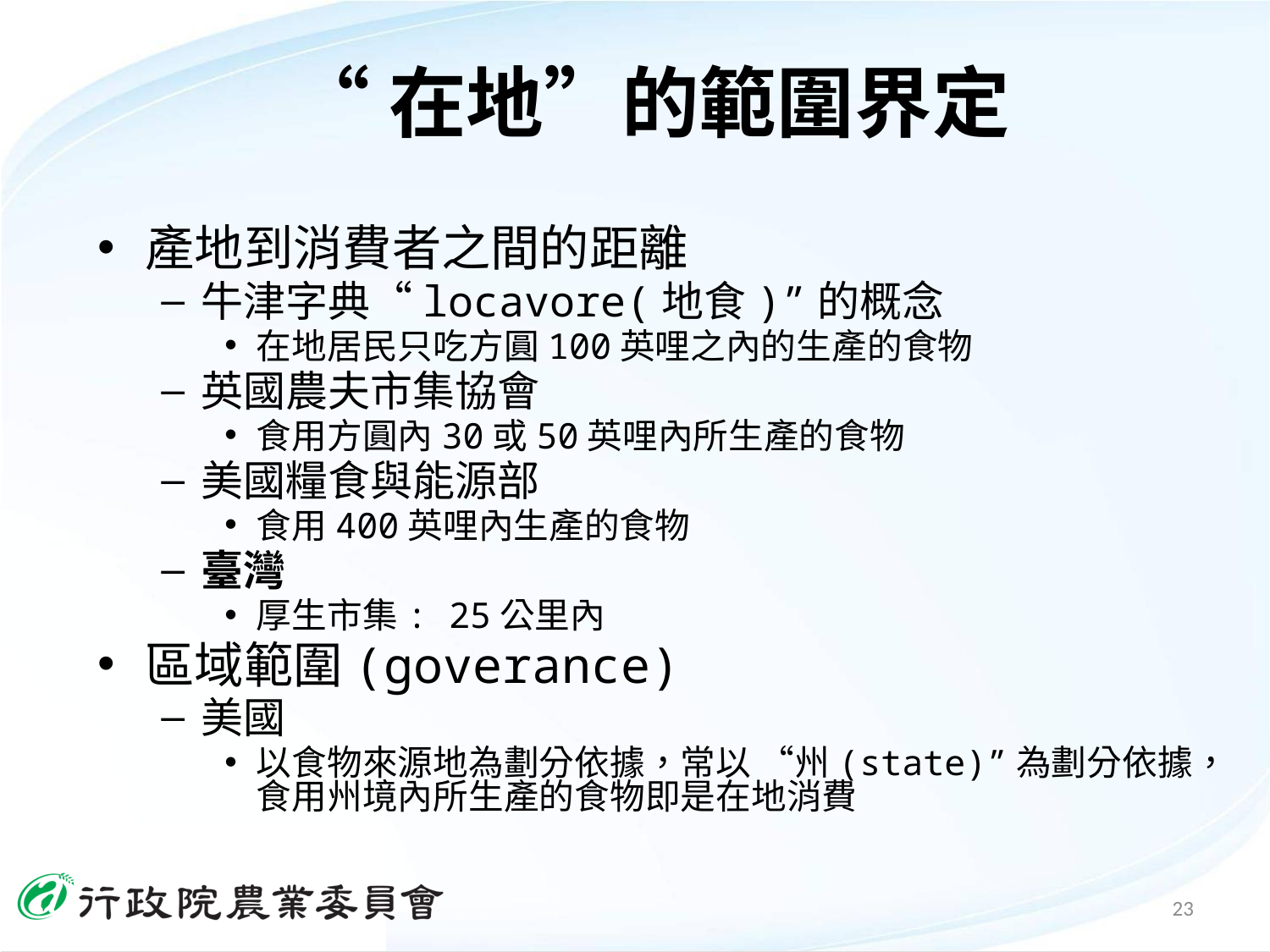

# “在地”的範圍界定
產地到消費者之間的距離
牛津字典“locavore(地食)”的概念
在地居民只吃方圓100英哩之內的生產的食物
英國農夫市集協會
食用方圓內30或50英哩內所生產的食物
美國糧食與能源部
食用400英哩內生產的食物
臺灣
厚生市集: 25公里內
區域範圍(goverance)
美國
以食物來源地為劃分依據，常以 “州(state)”為劃分依據，食用州境內所生產的食物即是在地消費
23